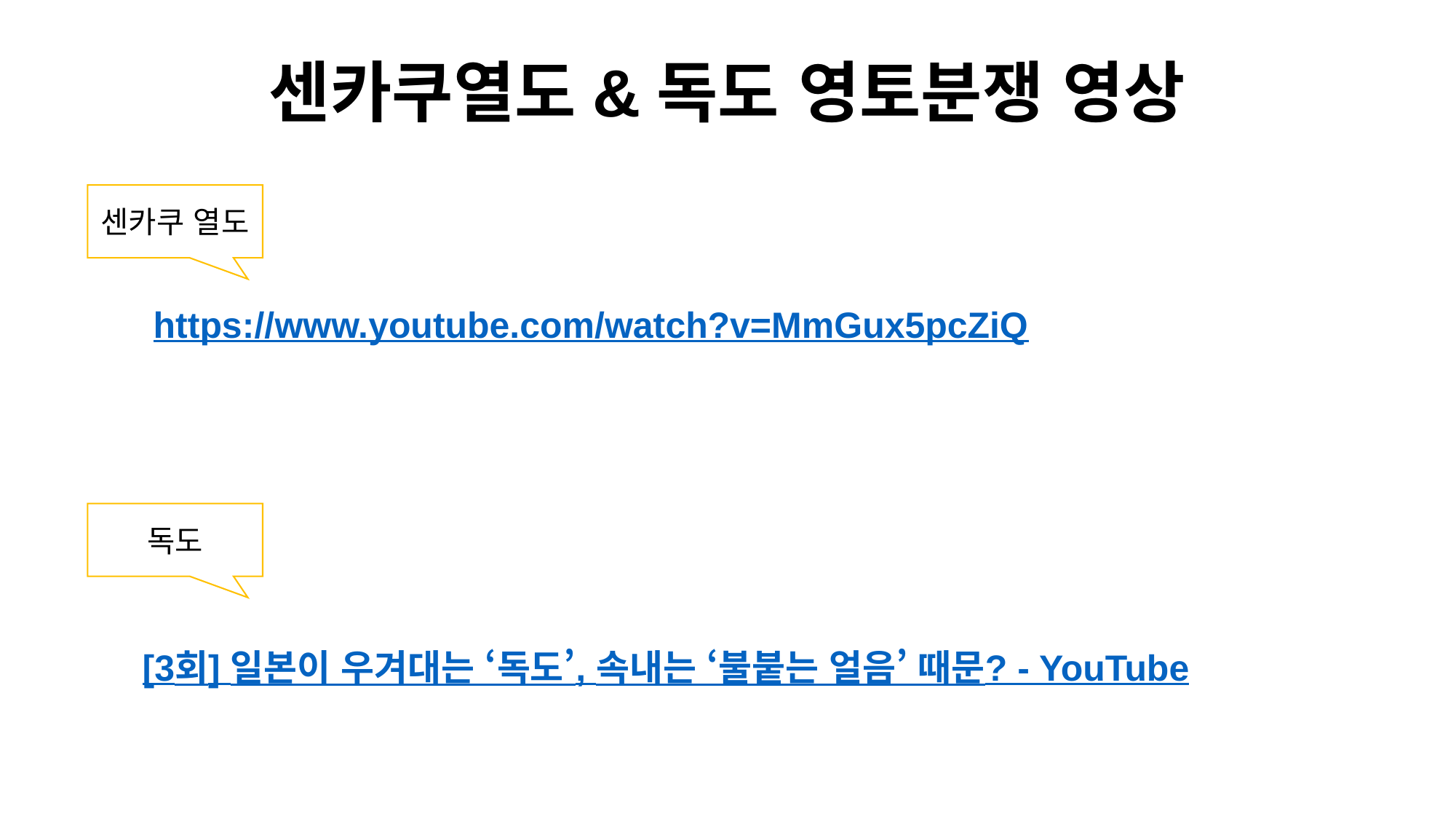

센카쿠열도&독도 영토분쟁 영상

센카쿠 열도
https://www.youtube.com/watch?v=MmGux5pcZiQ
독도
[3회] 일본이 우겨대는 ‘독도’, 속내는 ‘불붙는 얼음’ 때문? - YouTube